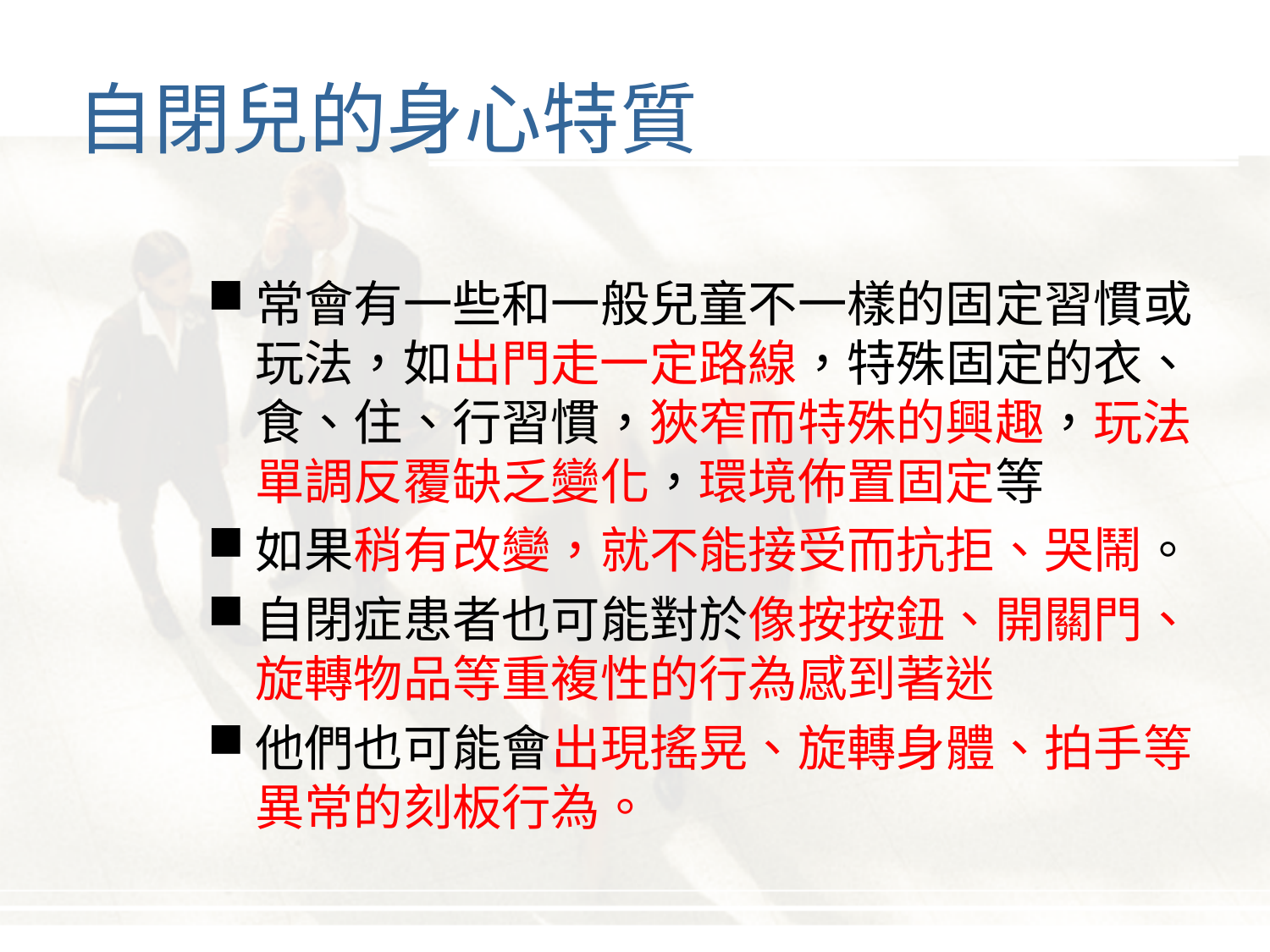

# 自閉兒的身心特質
常會有一些和一般兒童不一樣的固定習慣或玩法，如出門走一定路線，特殊固定的衣、食、住、行習慣，狹窄而特殊的興趣，玩法單調反覆缺乏變化，環境佈置固定等
如果稍有改變，就不能接受而抗拒、哭鬧。
自閉症患者也可能對於像按按鈕、開關門、旋轉物品等重複性的行為感到著迷
他們也可能會出現搖晃、旋轉身體、拍手等異常的刻板行為。